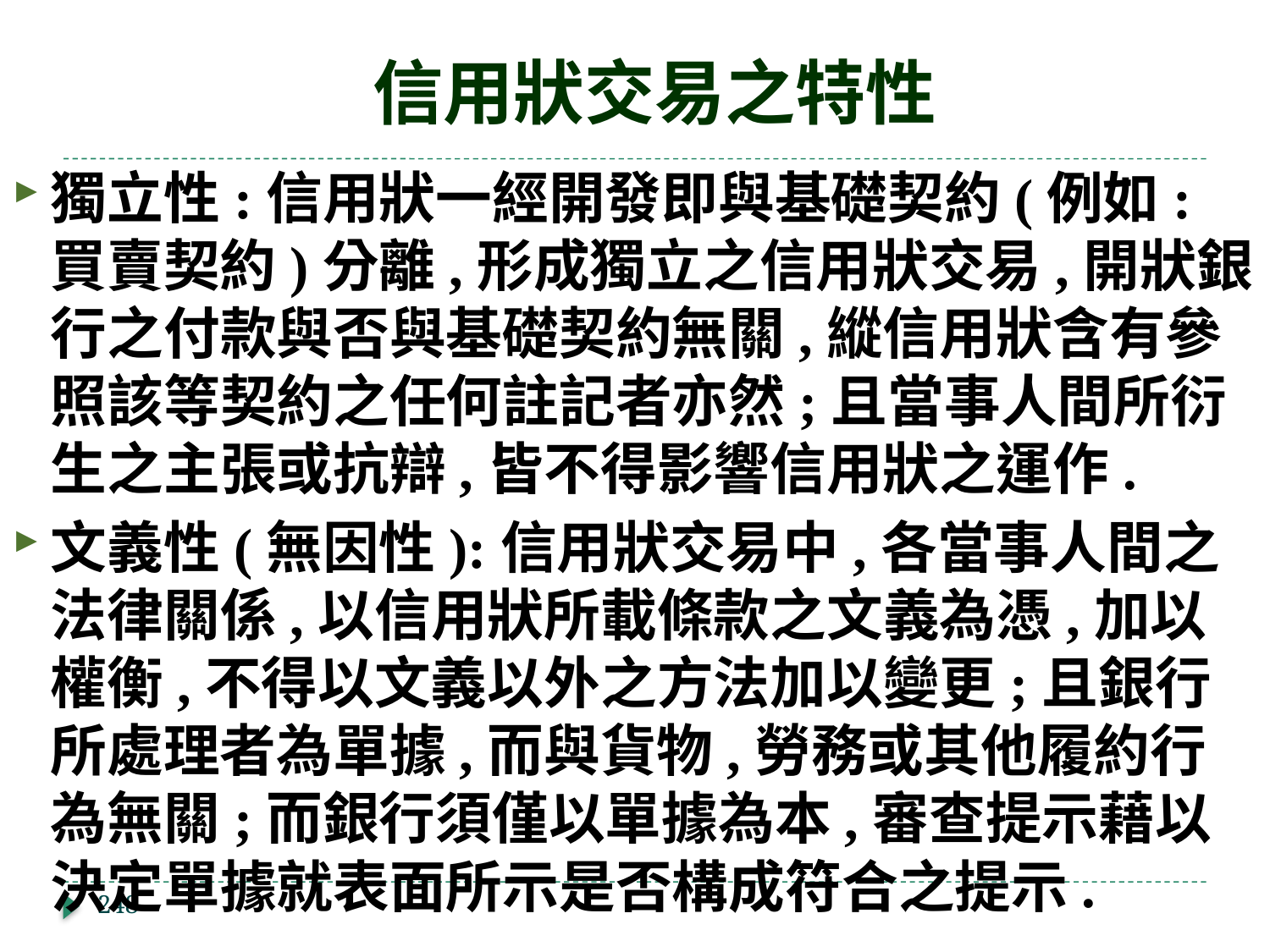

# 信用狀交易之特性
獨立性:信用狀一經開發即與基礎契約(例如:買賣契約)分離,形成獨立之信用狀交易,開狀銀行之付款與否與基礎契約無關,縱信用狀含有參照該等契約之任何註記者亦然;且當事人間所衍生之主張或抗辯,皆不得影響信用狀之運作.
文義性(無因性):信用狀交易中,各當事人間之法律關係,以信用狀所載條款之文義為憑,加以權衡,不得以文義以外之方法加以變更;且銀行所處理者為單據,而與貨物,勞務或其他履約行為無關;而銀行須僅以單據為本,審查提示藉以決定單據就表面所示是否構成符合之提示.
248